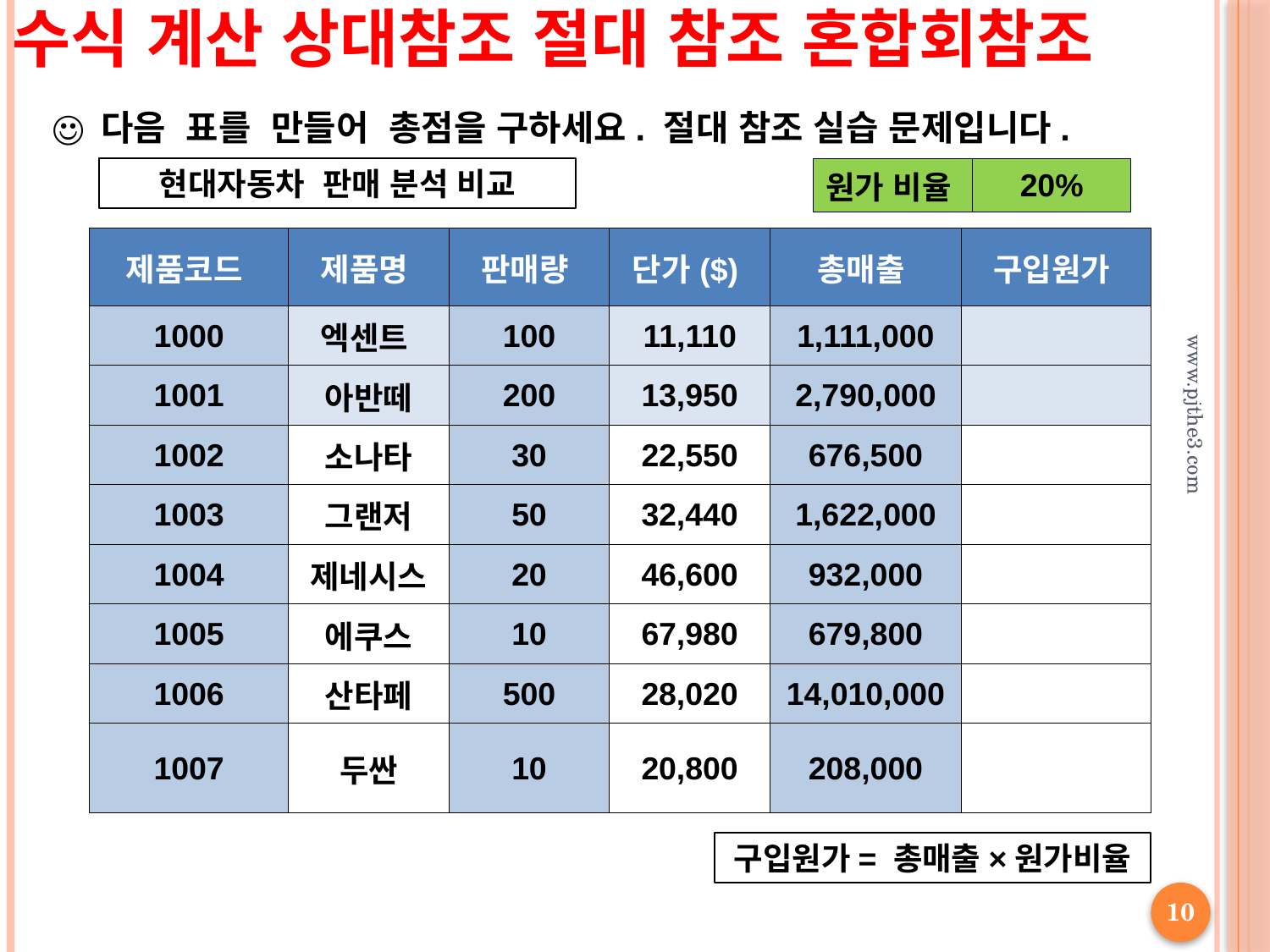

수식 계산 상대참조 절대 참조 혼합회참조
☺ 다음  표를  만들어  총점을 구하세요. 절대 참조 실습 문제입니다.
현대자동차  판매 분석 비교
| 원가 비율 | 20% |
| --- | --- |
| 제품코드 | 제품명 | 판매량 | 단가($) | 총매출 | 구입원가 |
| --- | --- | --- | --- | --- | --- |
| 1000 | 엑센트 | 100 | 11,110 | 1,111,000 |  |
| 1001 | 아반떼 | 200 | 13,950 | 2,790,000 |  |
| 1002 | 소나타 | 30 | 22,550 | 676,500 |  |
| 1003 | 그랜저 | 50 | 32,440 | 1,622,000 |  |
| 1004 | 제네시스 | 20 | 46,600 | 932,000 |  |
| 1005 | 에쿠스 | 10 | 67,980 | 679,800 |  |
| 1006 | 산타페 | 500 | 28,020 | 14,010,000 |  |
| 1007 | 두싼 | 10 | 20,800 | 208,000 |  |
www.pjthe3.com
구입원가= 총매출×원가비율
10